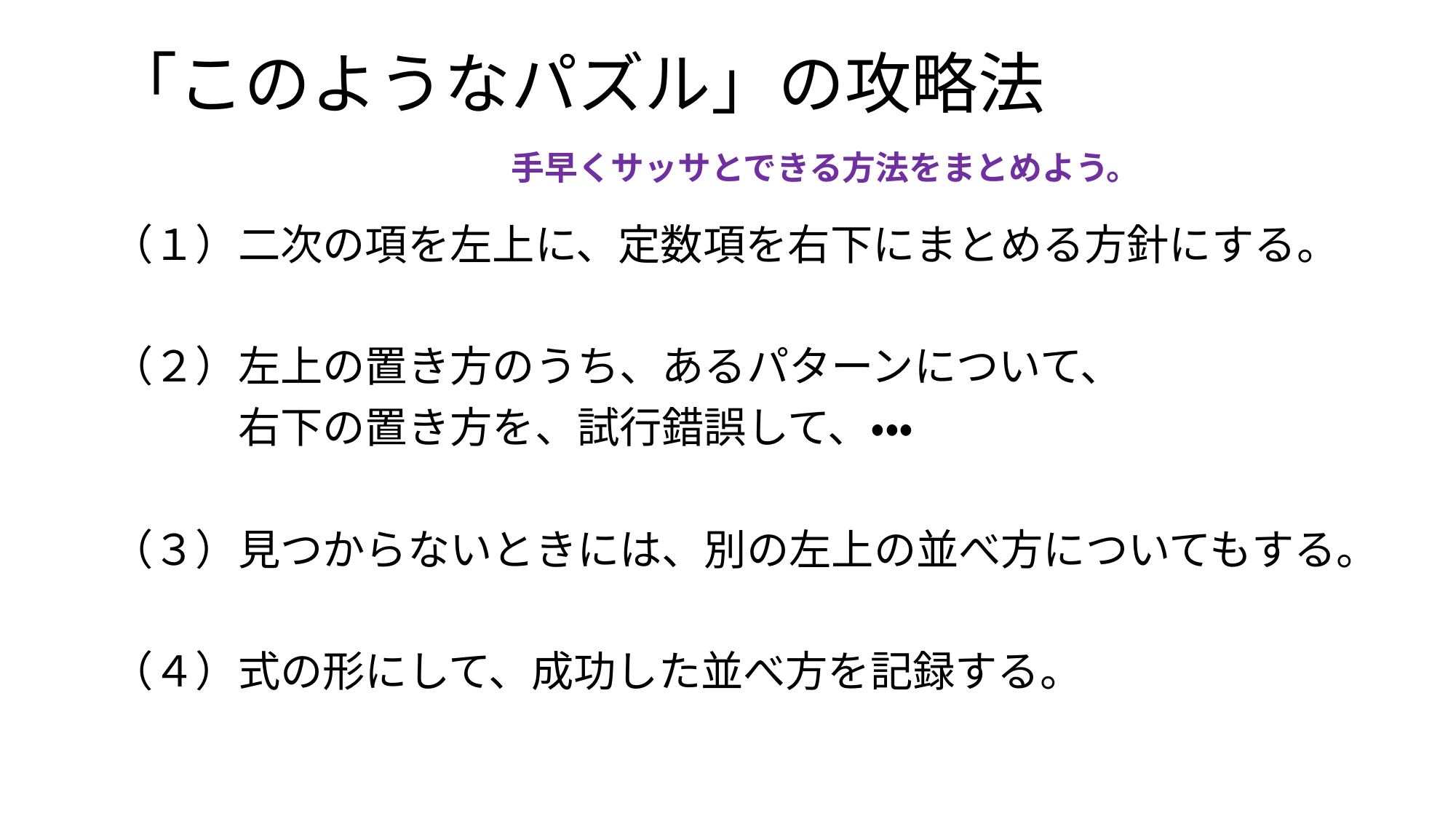

# 「このようなパズル」の攻略法 　　　　　　手早くサッサとできる方法をまとめよう。
（１）二次の項を左上に、定数項を右下にまとめる方針にする。

（２）左上の置き方のうち、あるパターンについて、
　　　右下の置き方を、試行錯誤して、・・・

（３）見つからないときには、別の左上の並べ方についてもする。

（４）式の形にして、成功した並べ方を記録する。